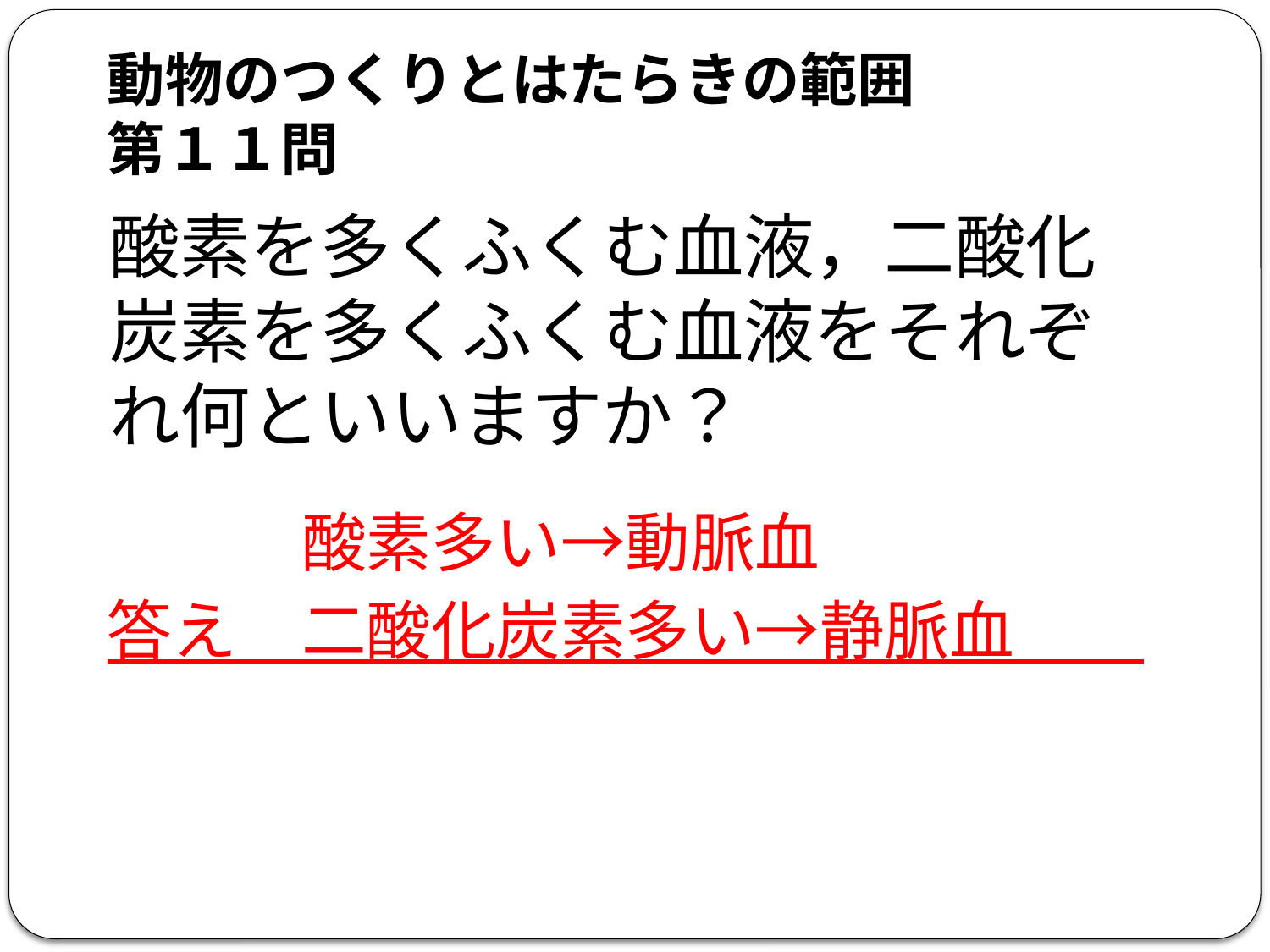

# 動物のつくりとはたらきの範囲 第１１問
酸素を多くふくむ血液，二酸化炭素を多くふくむ血液をそれぞれ何といいますか？
　　　酸素多い→動脈血
答え　二酸化炭素多い→静脈血